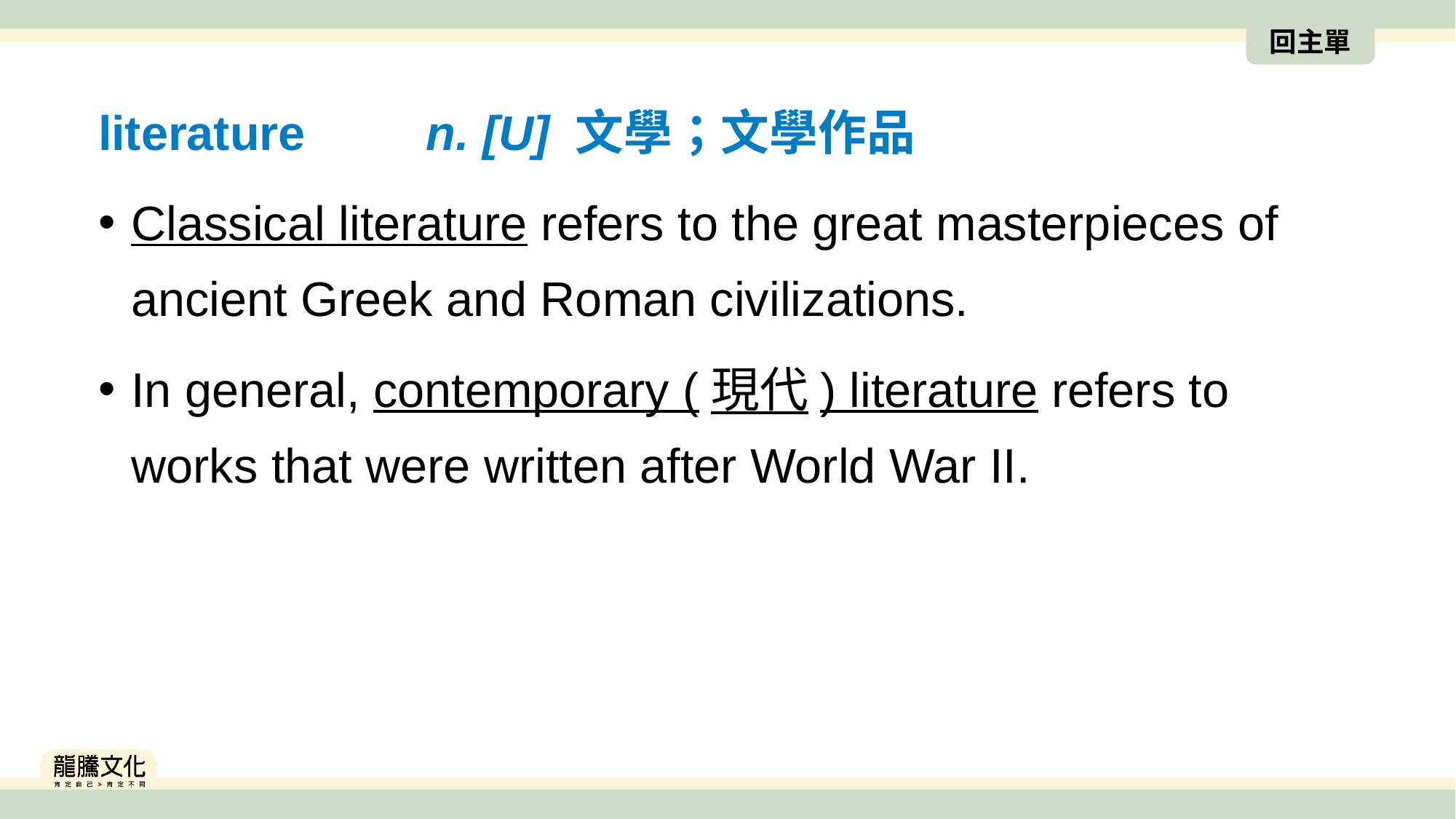

回主單
literature　　n. [U] 文學；文學作品
Classical literature refers to the great masterpieces of ancient Greek and Roman civilizations.
In general, contemporary (現代) literature refers to works that were written after World War II.